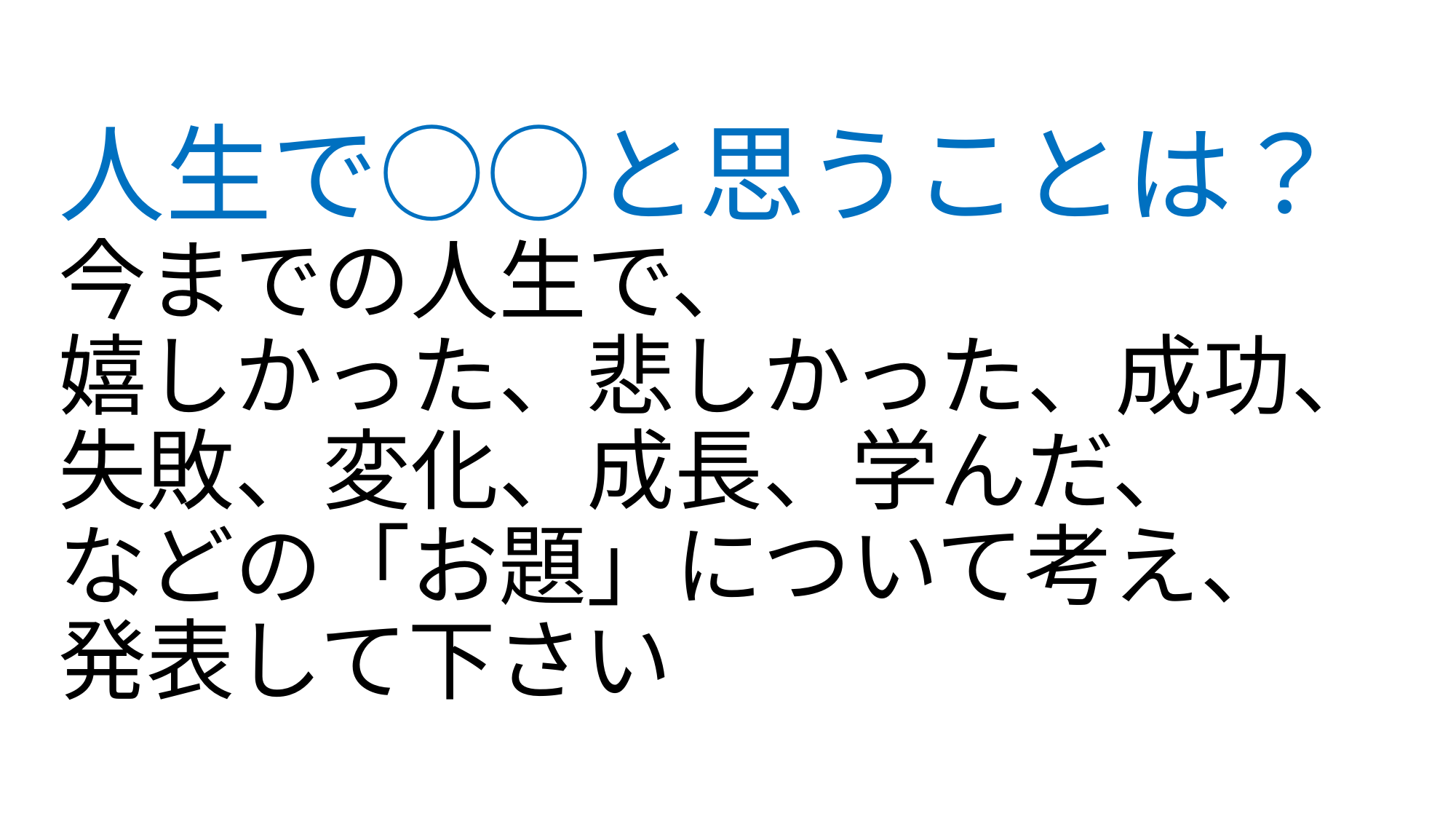

# 人生で○○と思うことは？ 今までの人生で、 嬉しかった、悲しかった、成功、失敗、変化、成長、学んだ、 などの「お題」について考え、 発表して下さい